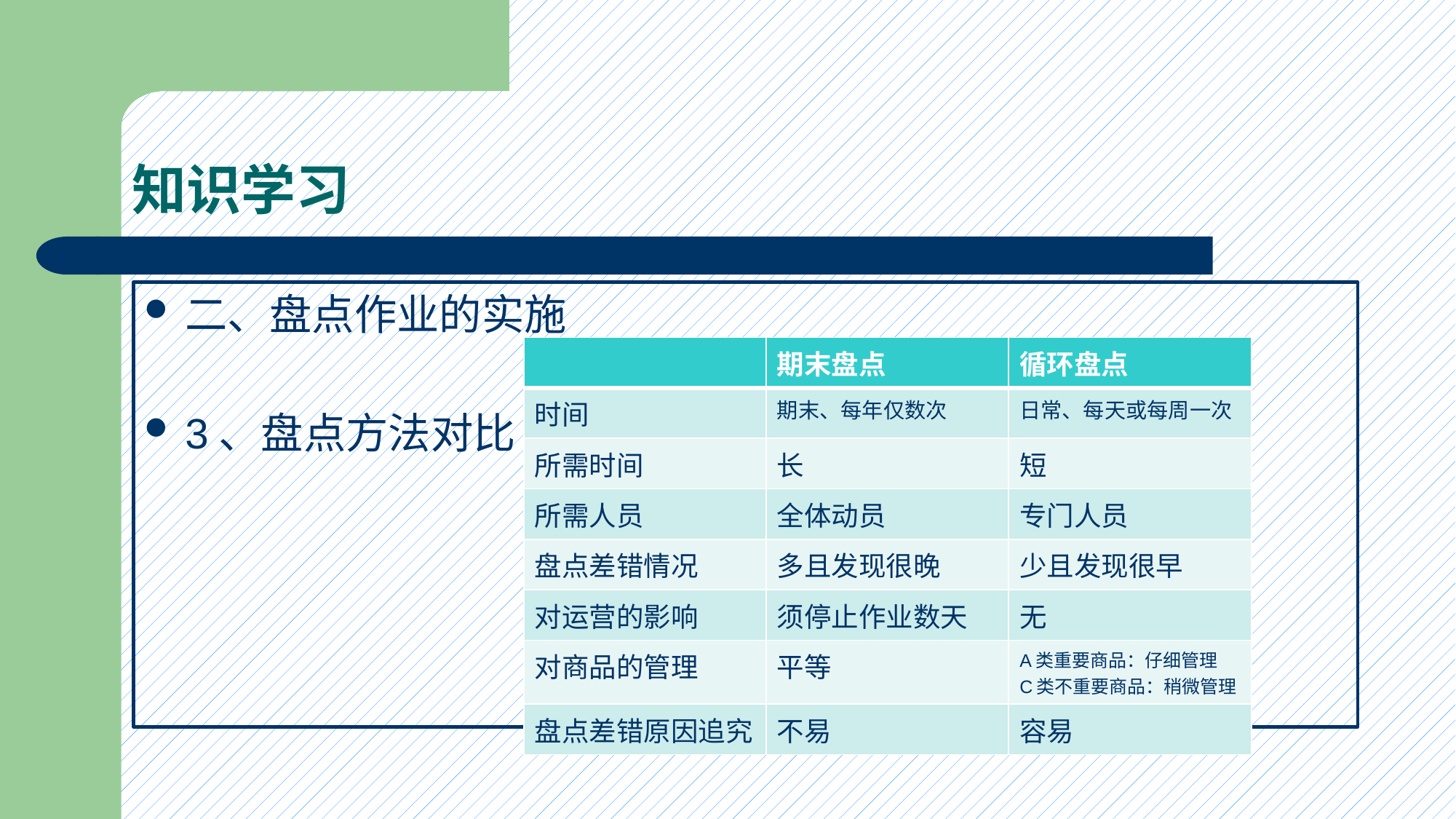

# 知识学习
二、盘点作业的实施

3、盘点方法对比
|  | 期末盘点 | 循环盘点 |
| --- | --- | --- |
| 时间 | 期末、每年仅数次 | 日常、每天或每周一次 |
| 所需时间 | 长 | 短 |
| 所需人员 | 全体动员 | 专门人员 |
| 盘点差错情况 | 多且发现很晚 | 少且发现很早 |
| 对运营的影响 | 须停止作业数天 | 无 |
| 对商品的管理 | 平等 | A类重要商品：仔细管理 C类不重要商品：稍微管理 |
| 盘点差错原因追究 | 不易 | 容易 |